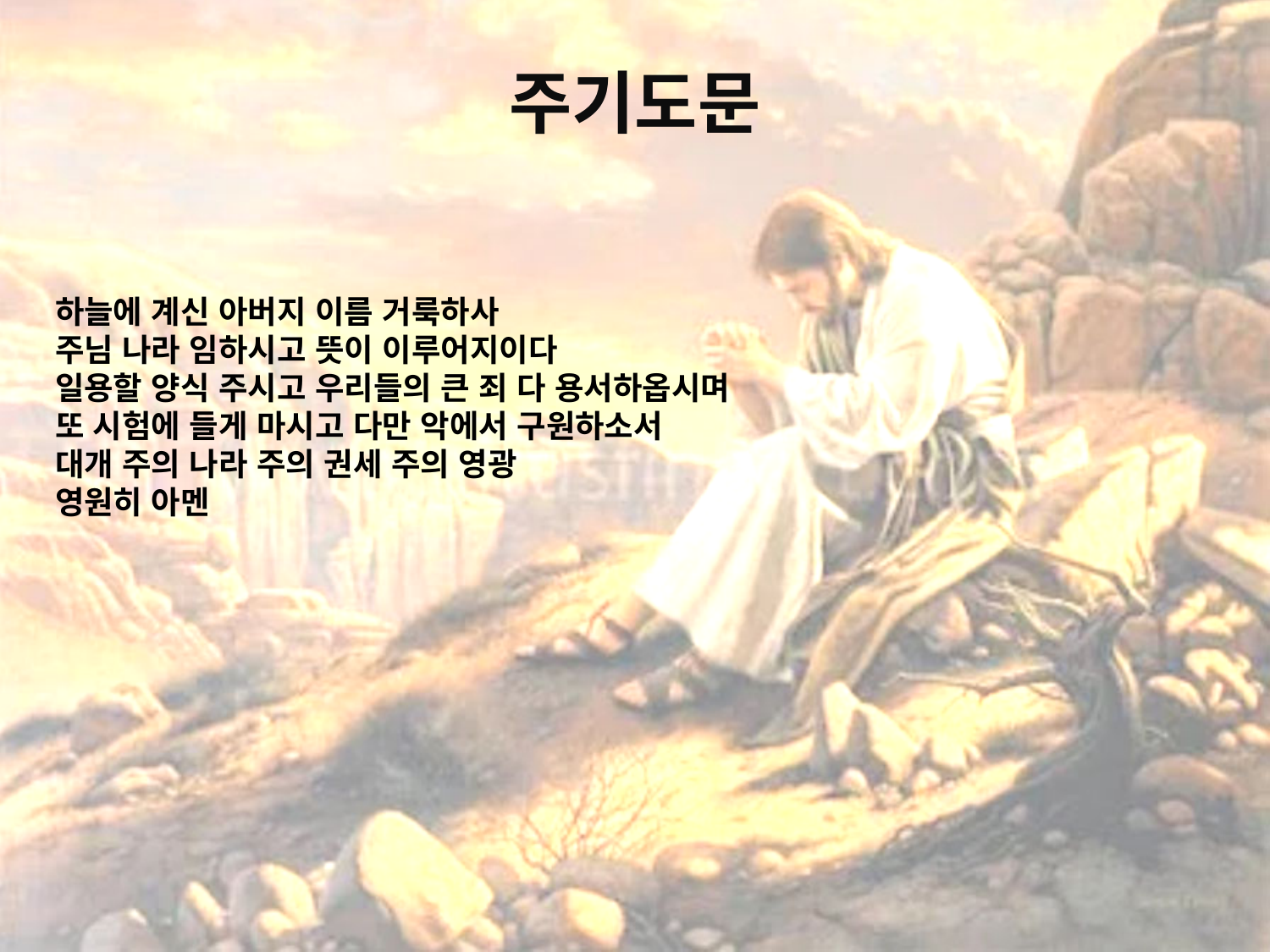

# 주기도문
하늘에 계신 아버지 이름 거룩하사
주님 나라 임하시고 뜻이 이루어지이다
일용할 양식 주시고 우리들의 큰 죄 다 용서하옵시며
또 시험에 들게 마시고 다만 악에서 구원하소서
대개 주의 나라 주의 권세 주의 영광
영원히 아멘